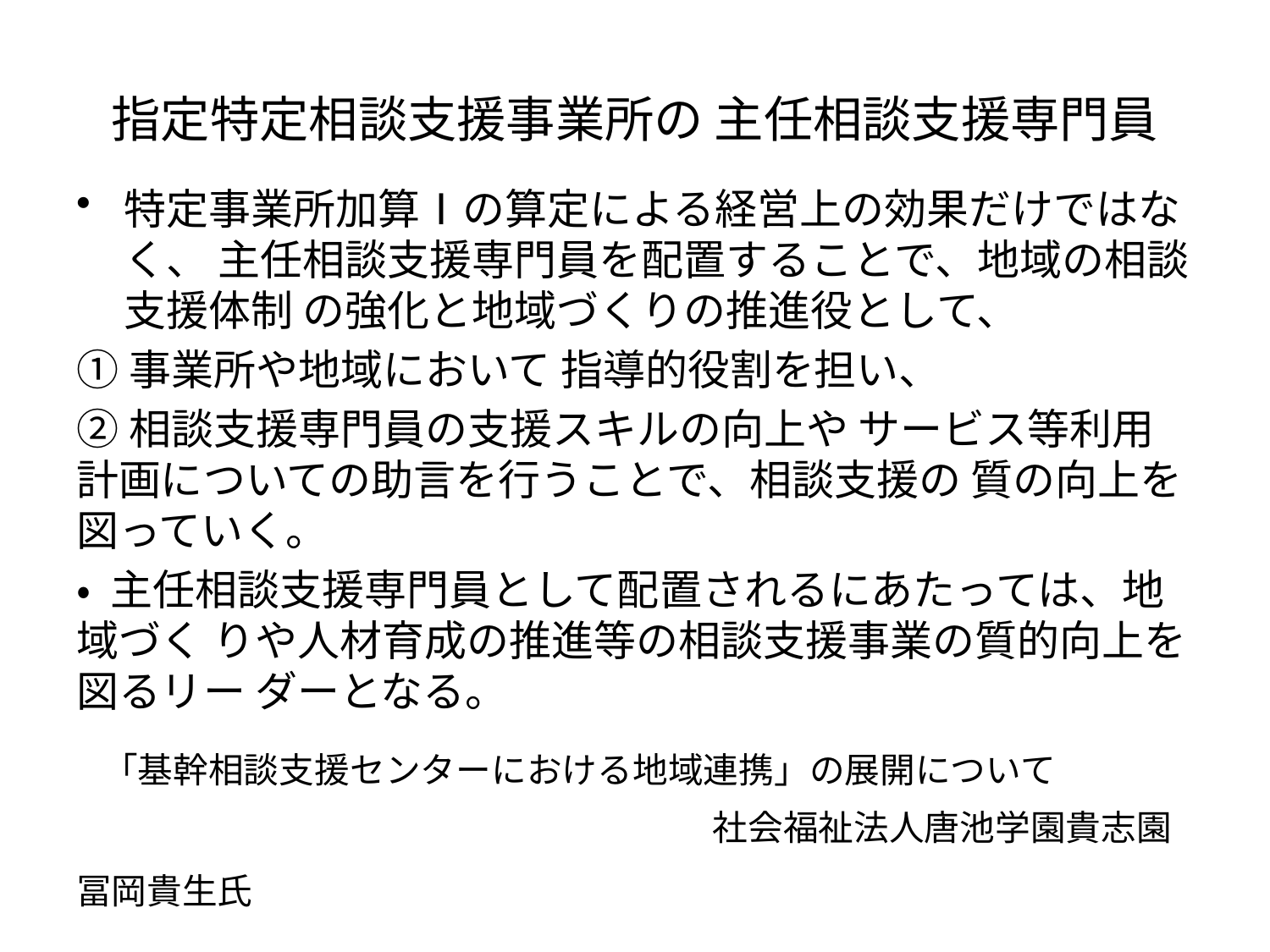

# 指定特定相談支援事業所の 主任相談支援専門員
特定事業所加算Ⅰの算定による経営上の効果だけではなく、 主任相談支援専門員を配置することで、地域の相談支援体制 の強化と地域づくりの推進役として、
①事業所や地域において 指導的役割を担い、
②相談支援専門員の支援スキルの向上や サービス等利用計画についての助言を行うことで、相談支援の 質の向上を図っていく。
• 主任相談支援専門員として配置されるにあたっては、地域づく りや人材育成の推進等の相談支援事業の質的向上を図るリー ダーとなる。
 「基幹相談支援センターにおける地域連携」の展開について
　　　　　　　　　　　　　　　　　　社会福祉法人唐池学園貴志園冨岡貴生氏